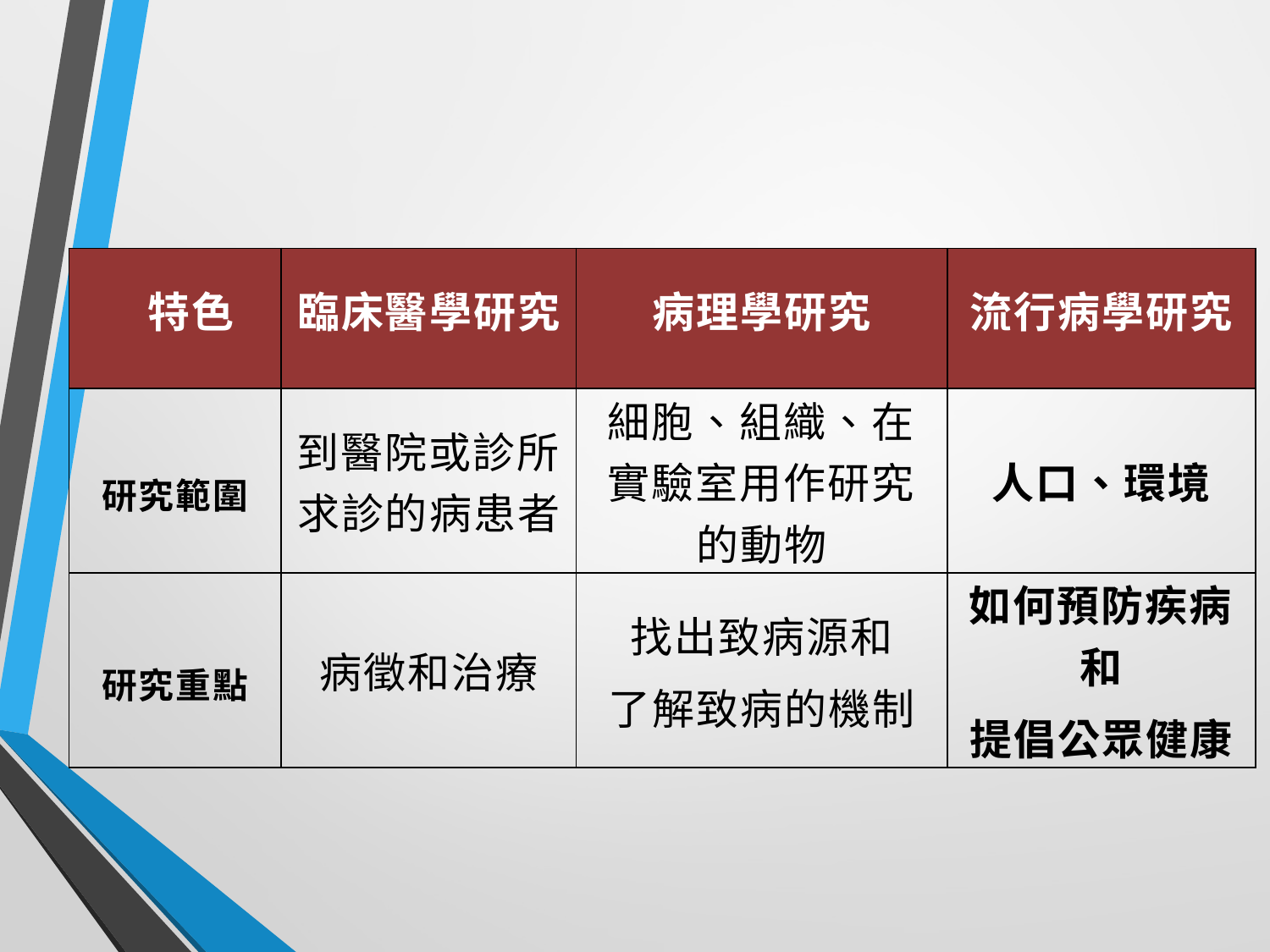

| 特色 | 臨床醫學研究 | 病理學研究 | 流行病學研究 |
| --- | --- | --- | --- |
| 研究範圍 | 到醫院或診所求診的病患者 | 細胞、組織、在實驗室用作研究的動物 | 人口、環境 |
| 研究重點 | 病徵和治療 | 找出致病源和 了解致病的機制 | 如何預防疾病和 提倡公眾健康 |